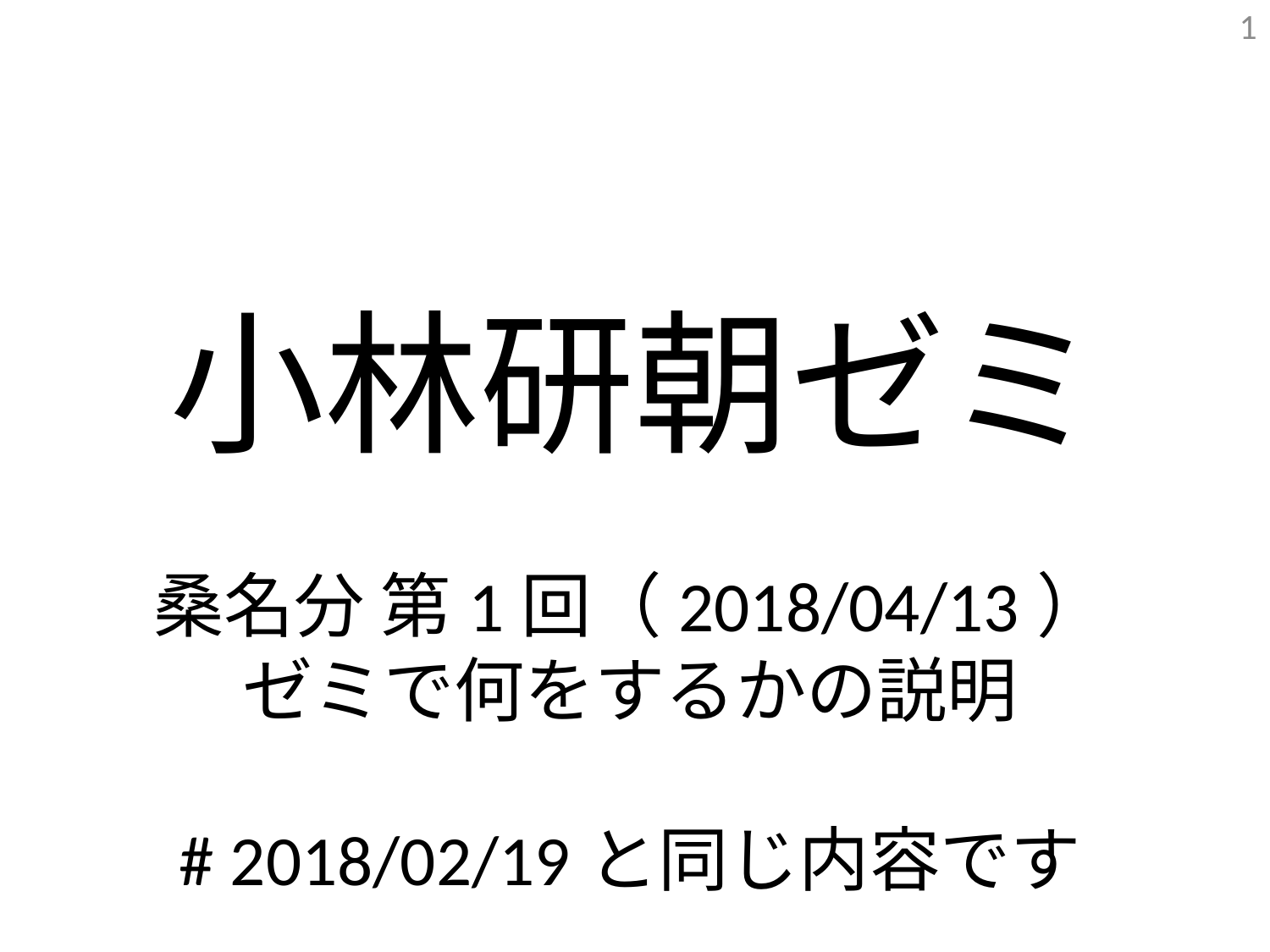

1
小林研朝ゼミ
桑名分 第1回（2018/04/13）
ゼミで何をするかの説明

# 2018/02/19と同じ内容です